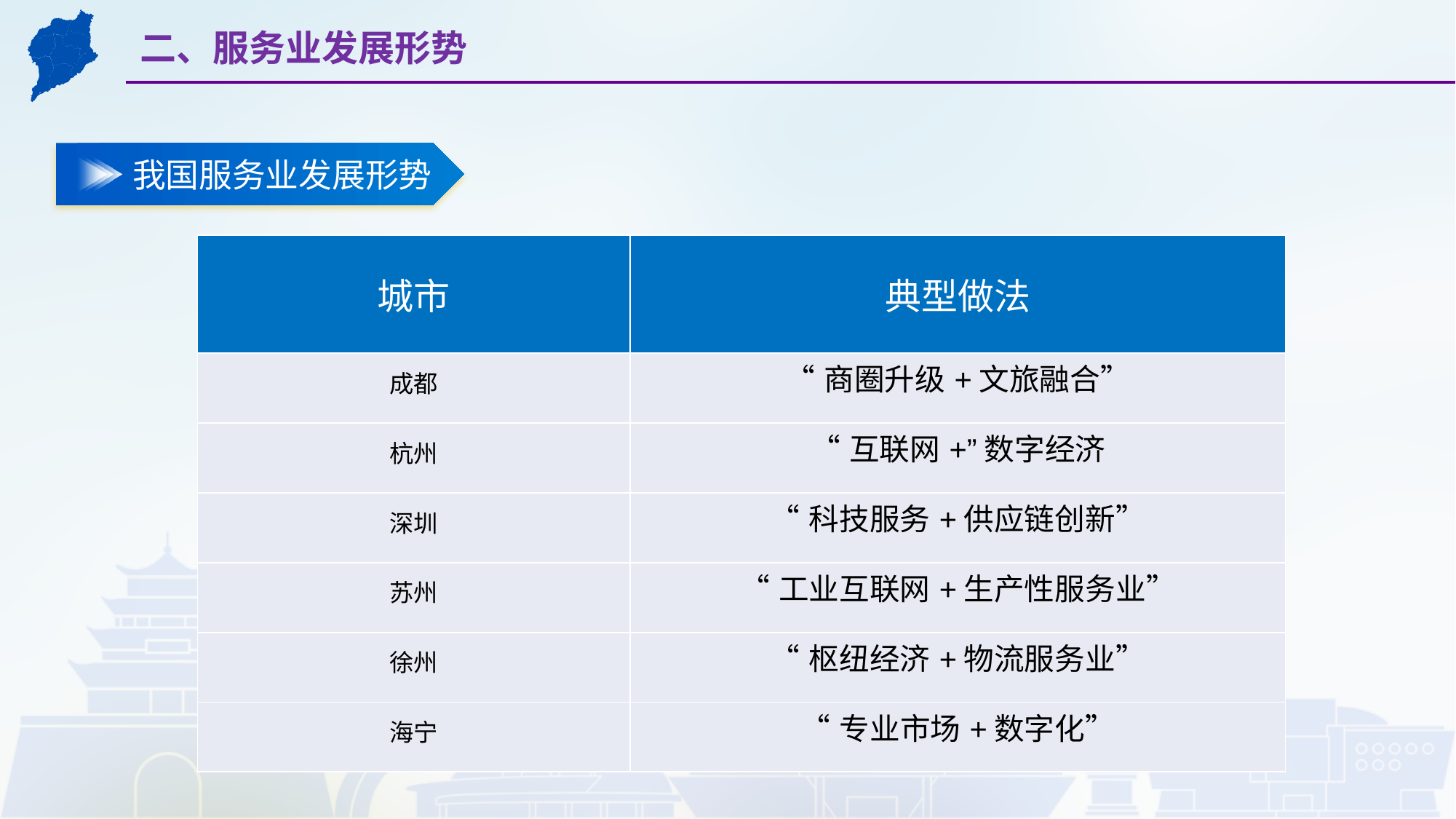

二、服务业发展形势

我国服务业发展形势

| 城市 | 典型做法 |
| --- | --- |
| 成都 | “商圈升级+文旅融合” |
| 杭州 | “互联网+”数字经济 |
| 深圳 | “科技服务+供应链创新” |
| 苏州 | “工业互联网+生产性服务业” |
| 徐州 | “枢纽经济+物流服务业” |
| 海宁 | “专业市场+数字化” |